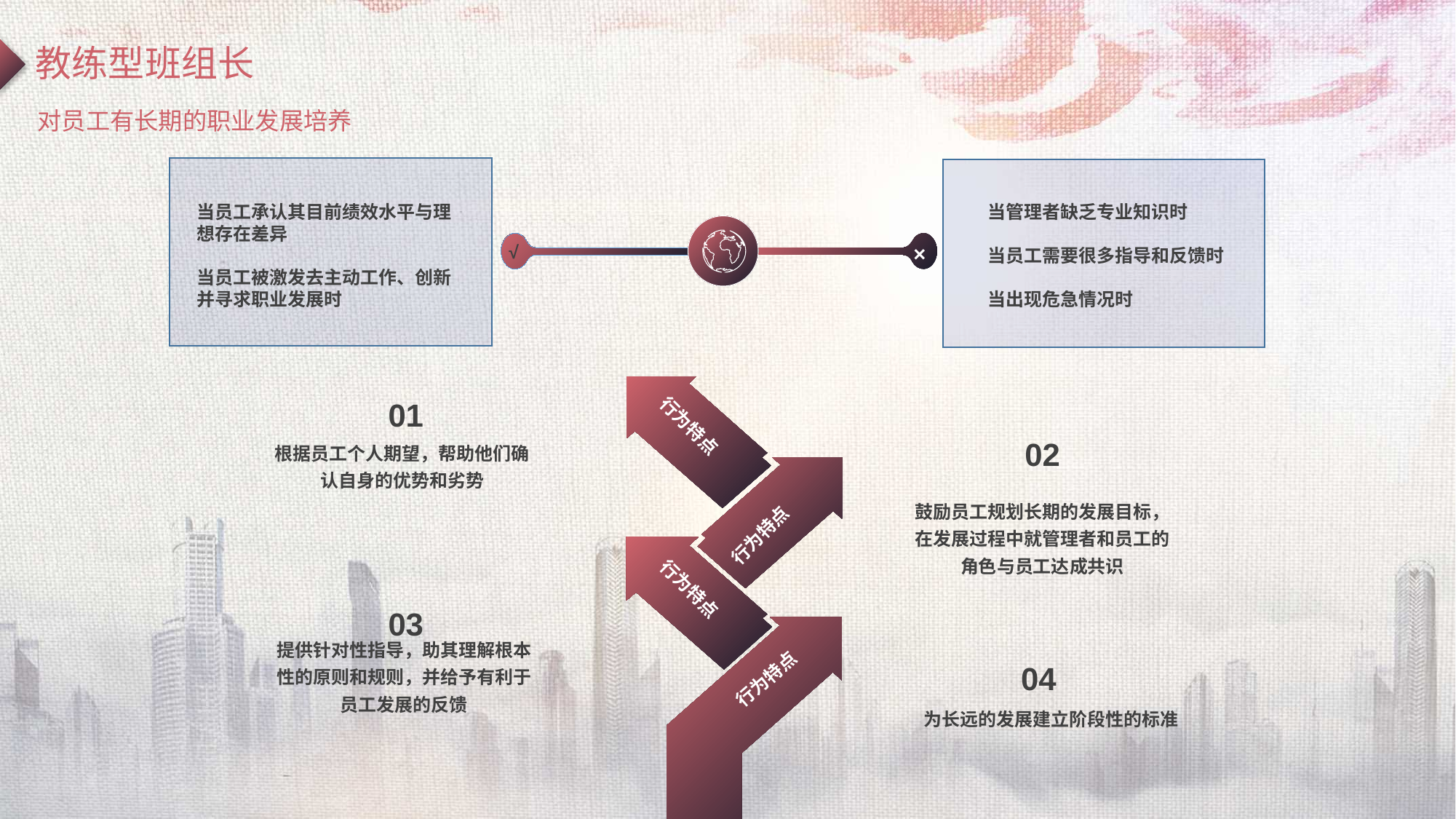

教练型班组长

对员工有长期的职业发展培养

当员工承认其目前绩效水平与理想存在差异

当员工被激发去主动工作、创新并寻求职业发展时
当管理者缺乏专业知识时

当员工需要很多指导和反馈时

当出现危急情况时

√
×

行为特点

行为特点

行为特点

行为特点
01
02
根据员工个人期望，帮助他们确认自身的优势和劣势
鼓励员工规划长期的发展目标，在发展过程中就管理者和员工的角色与员工达成共识
03
提供针对性指导，助其理解根本性的原则和规则，并给予有利于员工发展的反馈
04
为长远的发展建立阶段性的标准